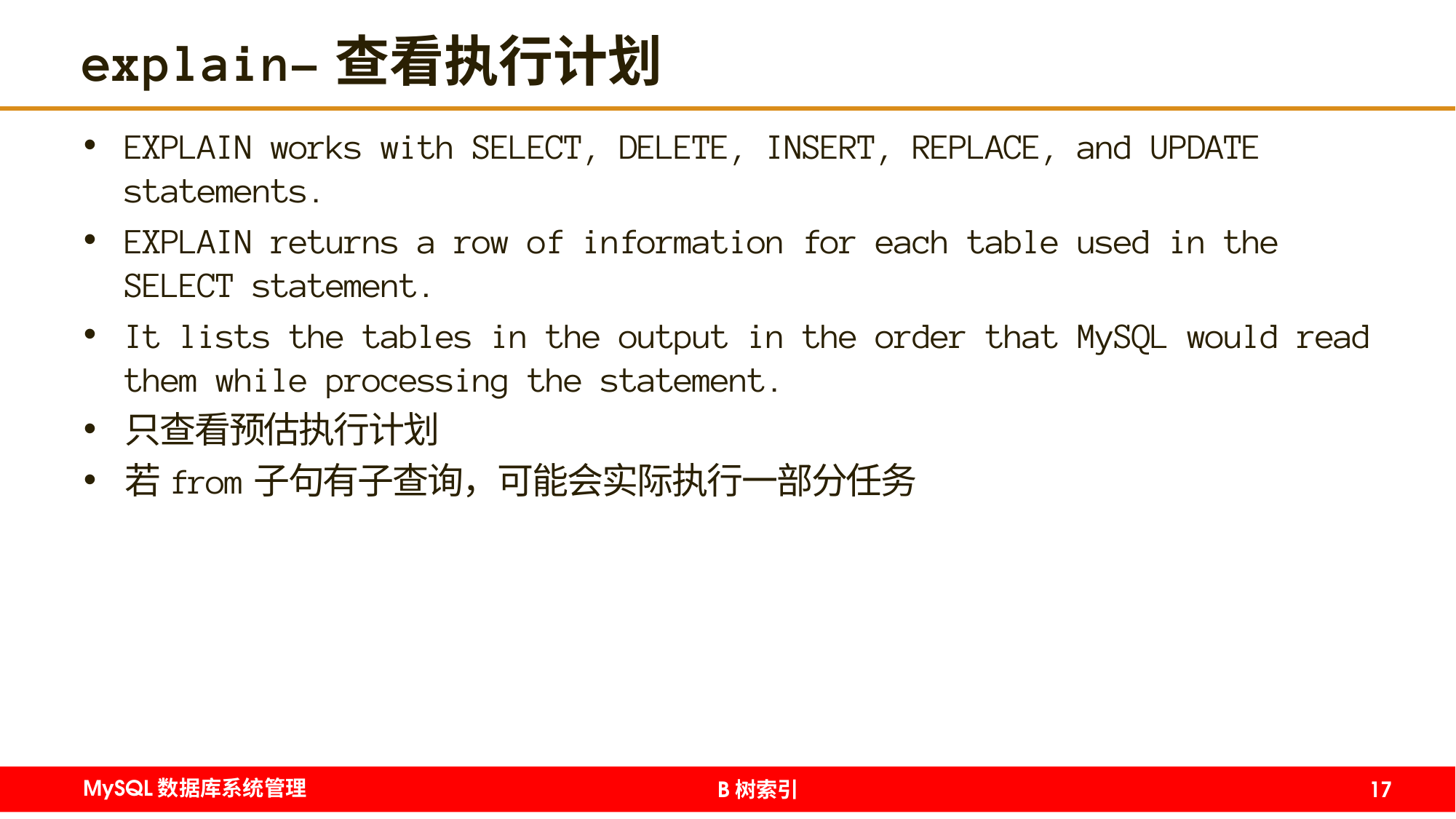

# explain-查看执行计划
EXPLAIN works with SELECT, DELETE, INSERT, REPLACE, and UPDATE statements.
EXPLAIN returns a row of information for each table used in the SELECT statement.
It lists the tables in the output in the order that MySQL would read them while processing the statement.
只查看预估执行计划
若from子句有子查询，可能会实际执行一部分任务